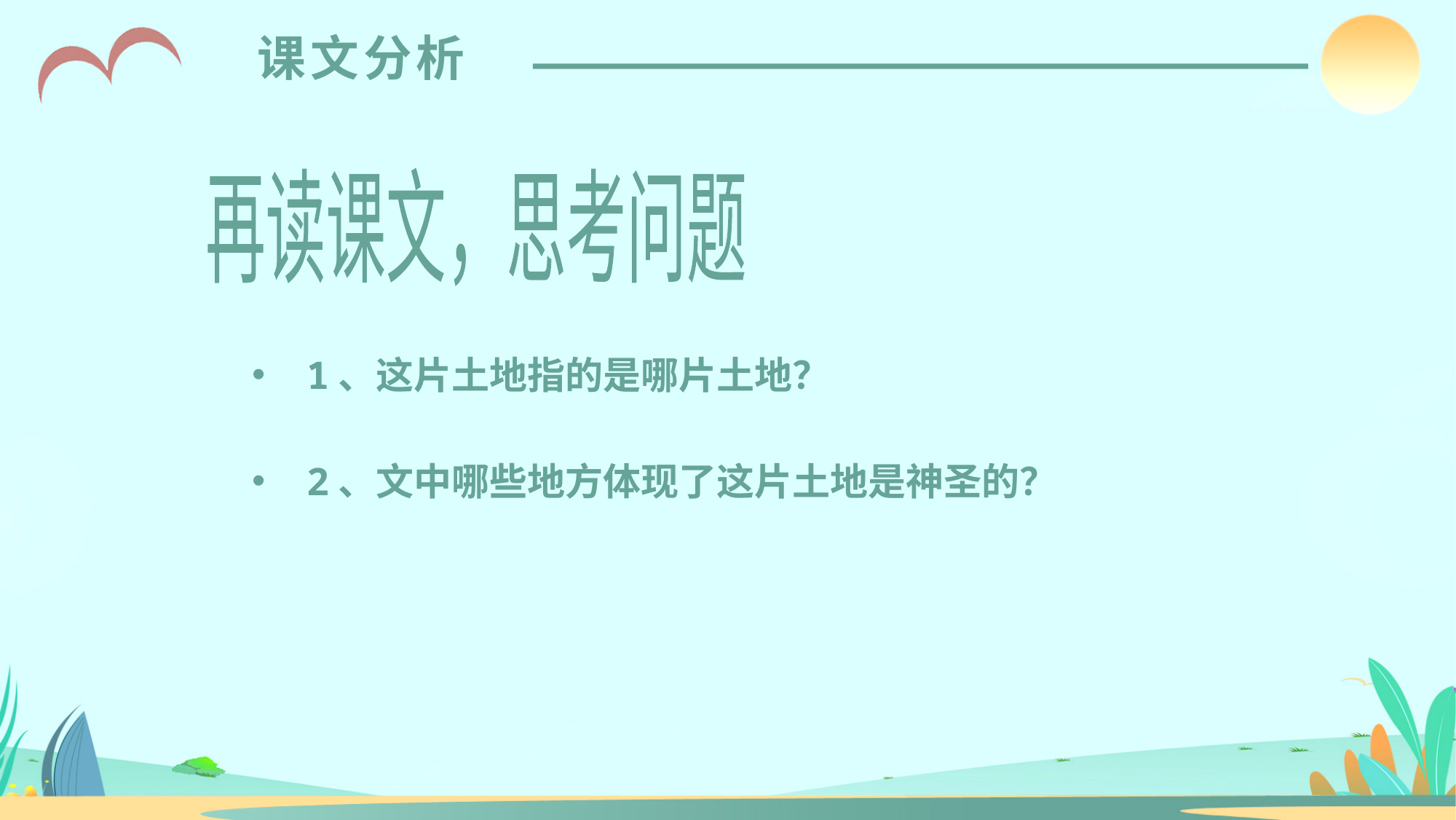

课文分析

再读课文，思考问题
1、这片土地指的是哪片土地？

2、文中哪些地方体现了这片土地是神圣的？